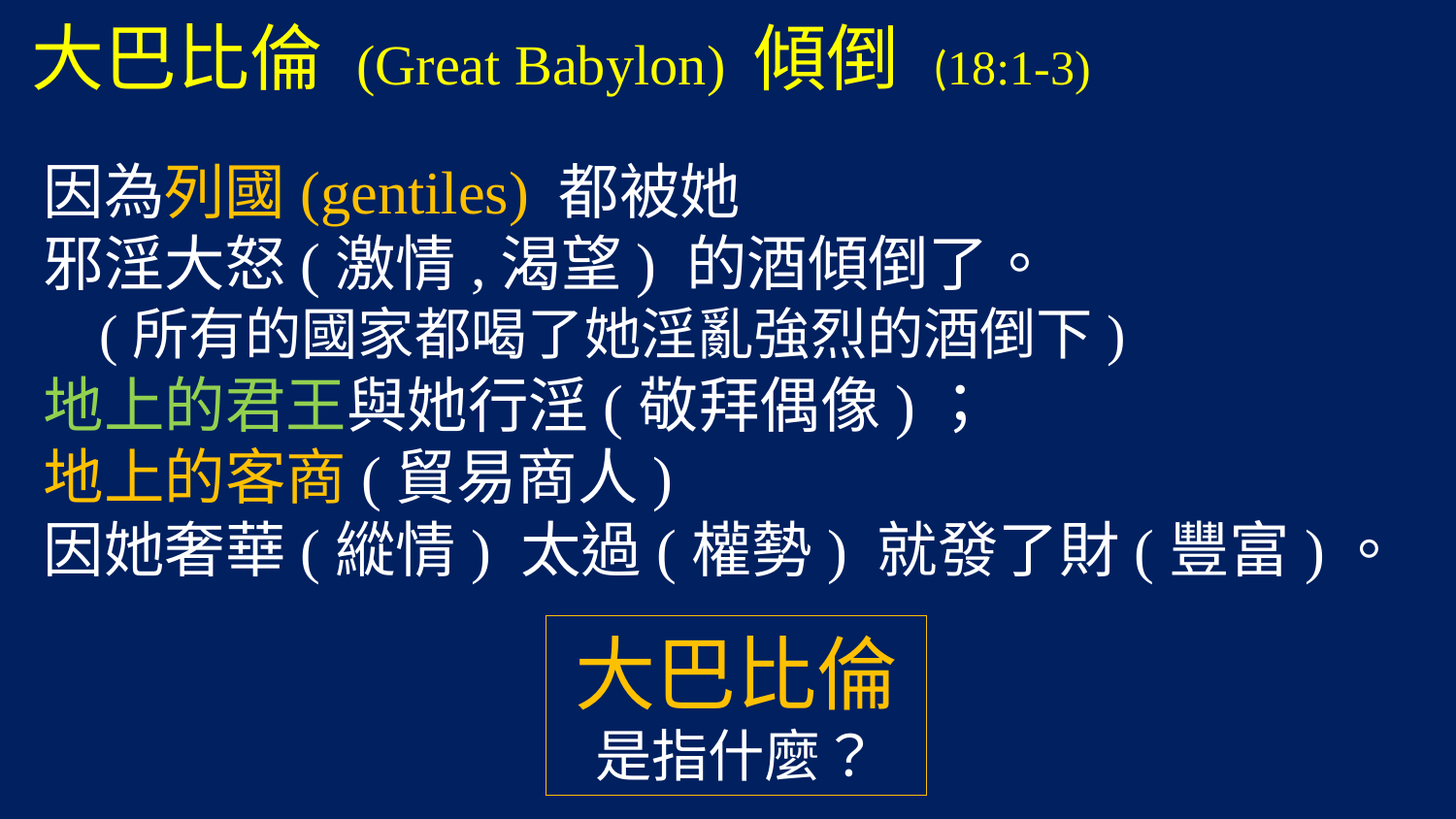

# 大巴比倫 (Great Babylon) 傾倒 (18:1-3)
因為列國(gentiles) 都被她
邪淫大怒(激情,渴望) 的酒傾倒了。
    (所有的國家都喝了她淫亂強烈的酒倒下)
地上的君王與她行淫(敬拜偶像)；
地上的客商(貿易商人)
因她奢華(縱情) 太過(權勢) 就發了財(豐富)。
大巴比倫
是指什麼？